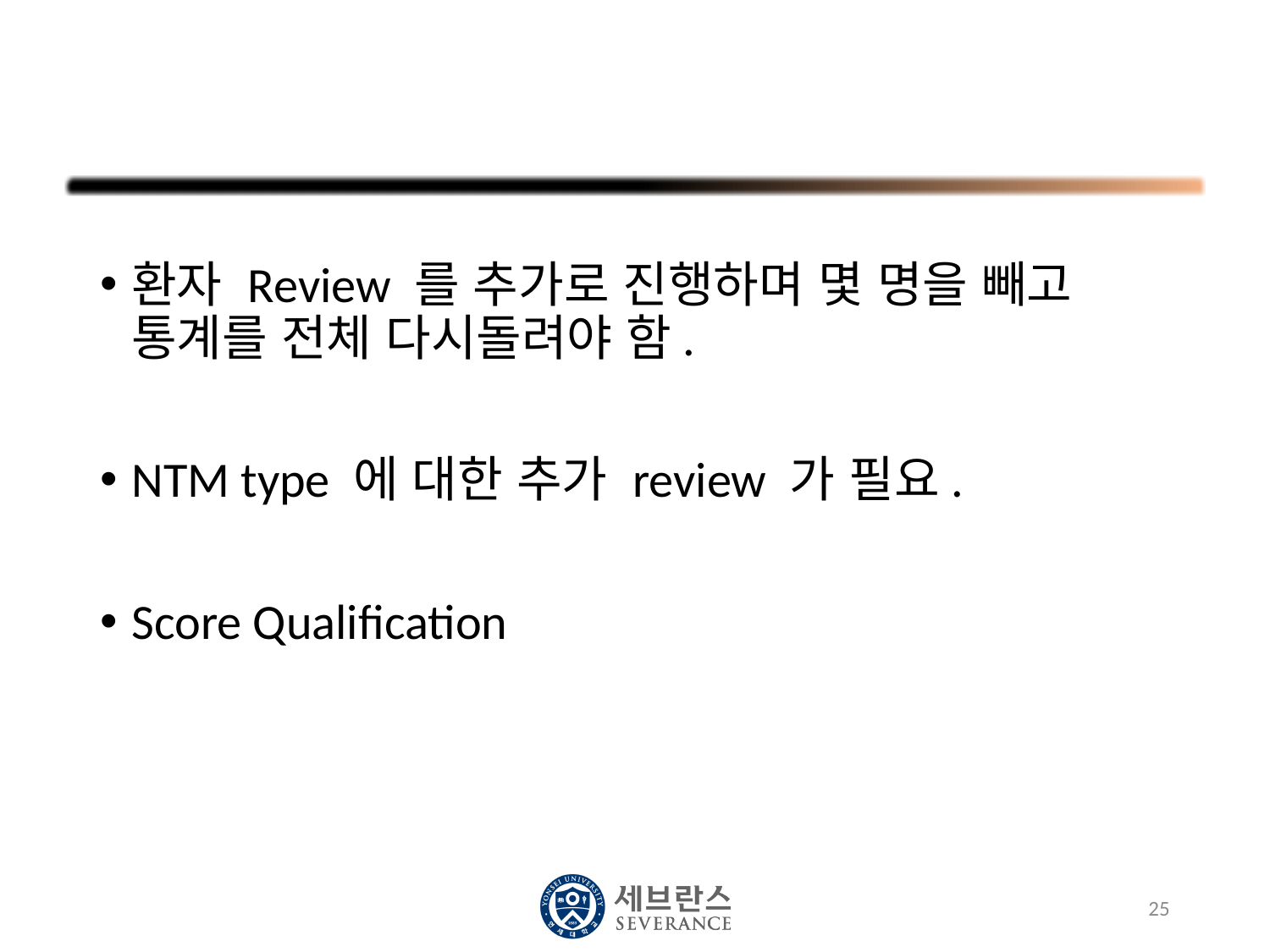

#
환자 Review 를 추가로 진행하며 몇 명을 빼고 통계를 전체 다시돌려야 함.

NTM type 에 대한 추가 review 가 필요.

Score Qualification
25